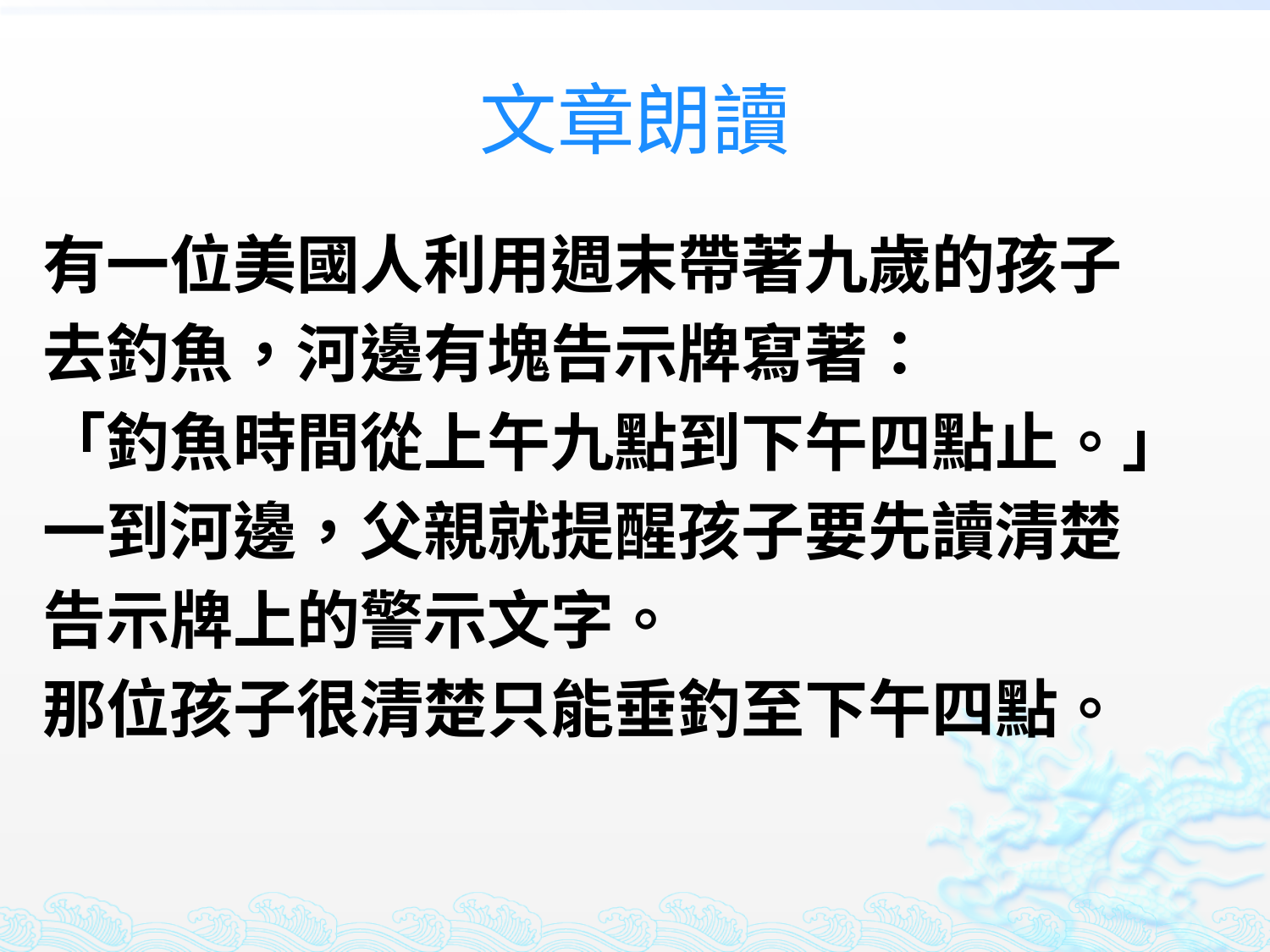

# 文章朗讀
有一位美國人利用週末帶著九歲的孩子
去釣魚，河邊有塊告示牌寫著：
「釣魚時間從上午九點到下午四點止。」
一到河邊，父親就提醒孩子要先讀清楚
告示牌上的警示文字。
那位孩子很清楚只能垂釣至下午四點。